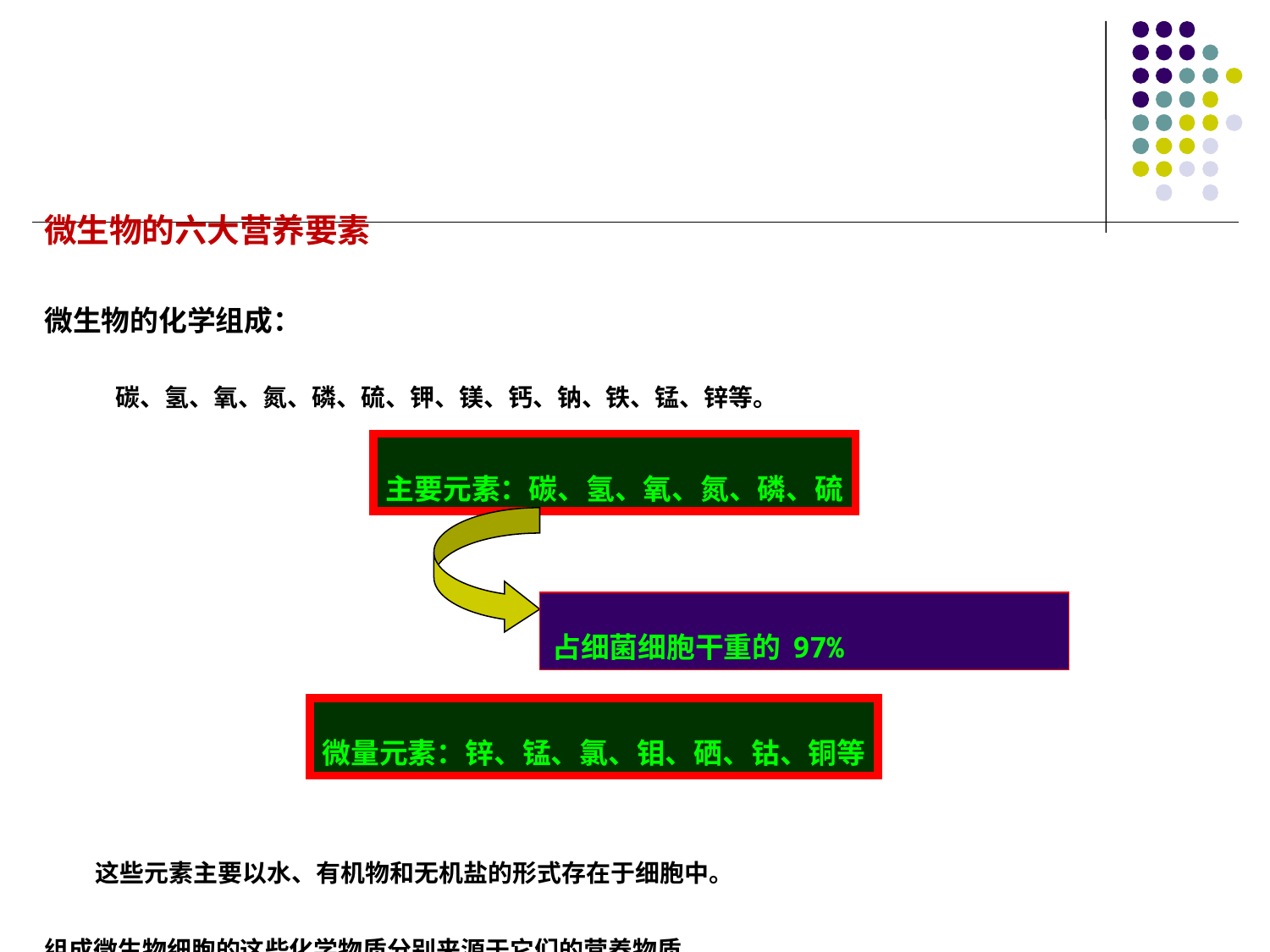

微生物的六大营养要素
微生物的化学组成：
             碳、氢、氧、氮、磷、硫、钾、镁、钙、钠、铁、锰、锌等。
主要元素：碳、氢、氧、氮、磷、硫

占细菌细胞干重的97%
微量元素：锌、锰、氯、钼、硒、钴、铜等
      这些元素主要以水、有机物和无机盐的形式存在于细胞中。
组成微生物细胞的这些化学物质分别来源于它们的营养物质。